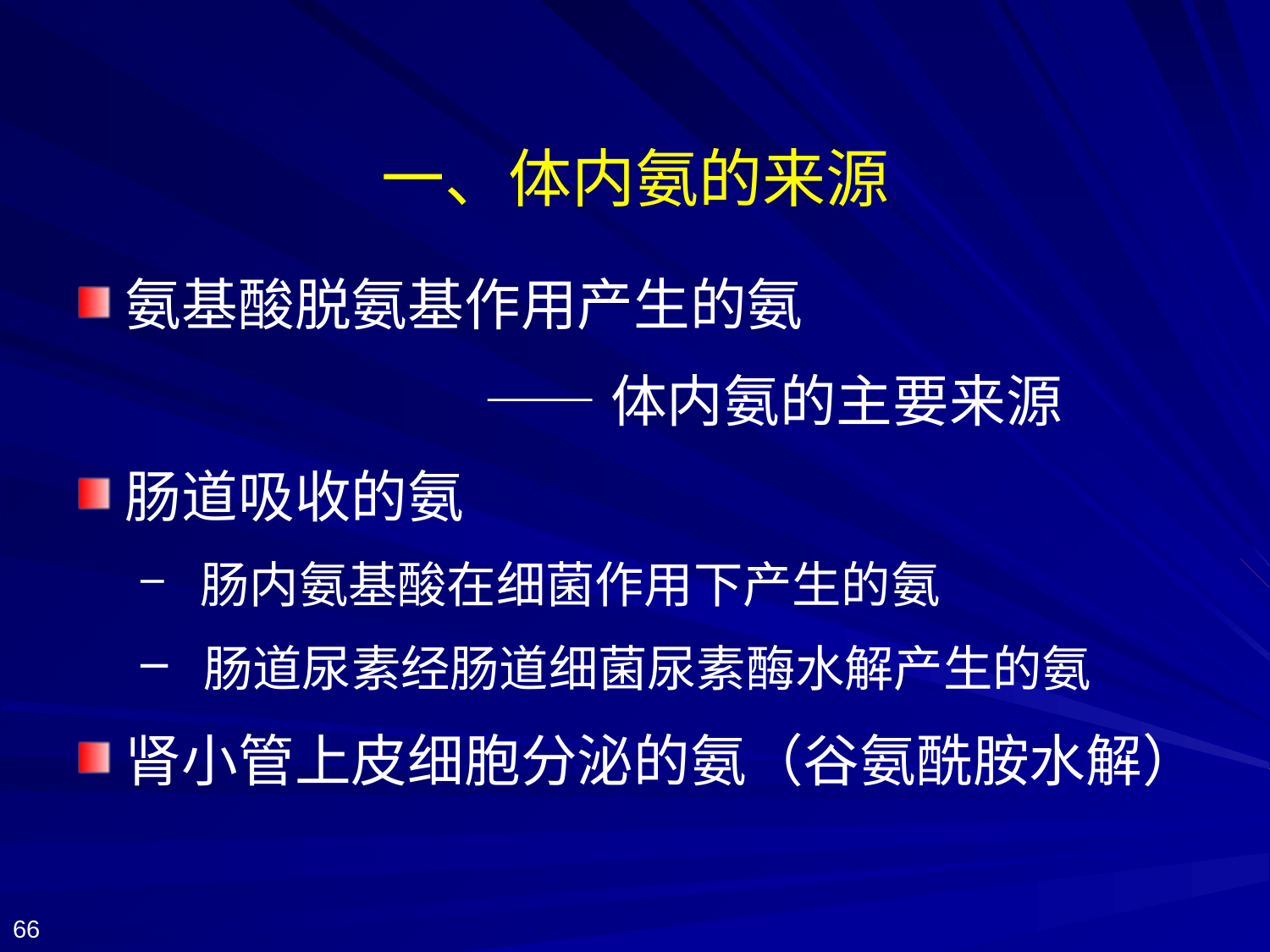

# 一、体内氨的来源
氨基酸脱氨基作用产生的氨
                                ——体内氨的主要来源
肠道吸收的氨
 肠内氨基酸在细菌作用下产生的氨
 肠道尿素经肠道细菌尿素酶水解产生的氨
肾小管上皮细胞分泌的氨（谷氨酰胺水解）
66